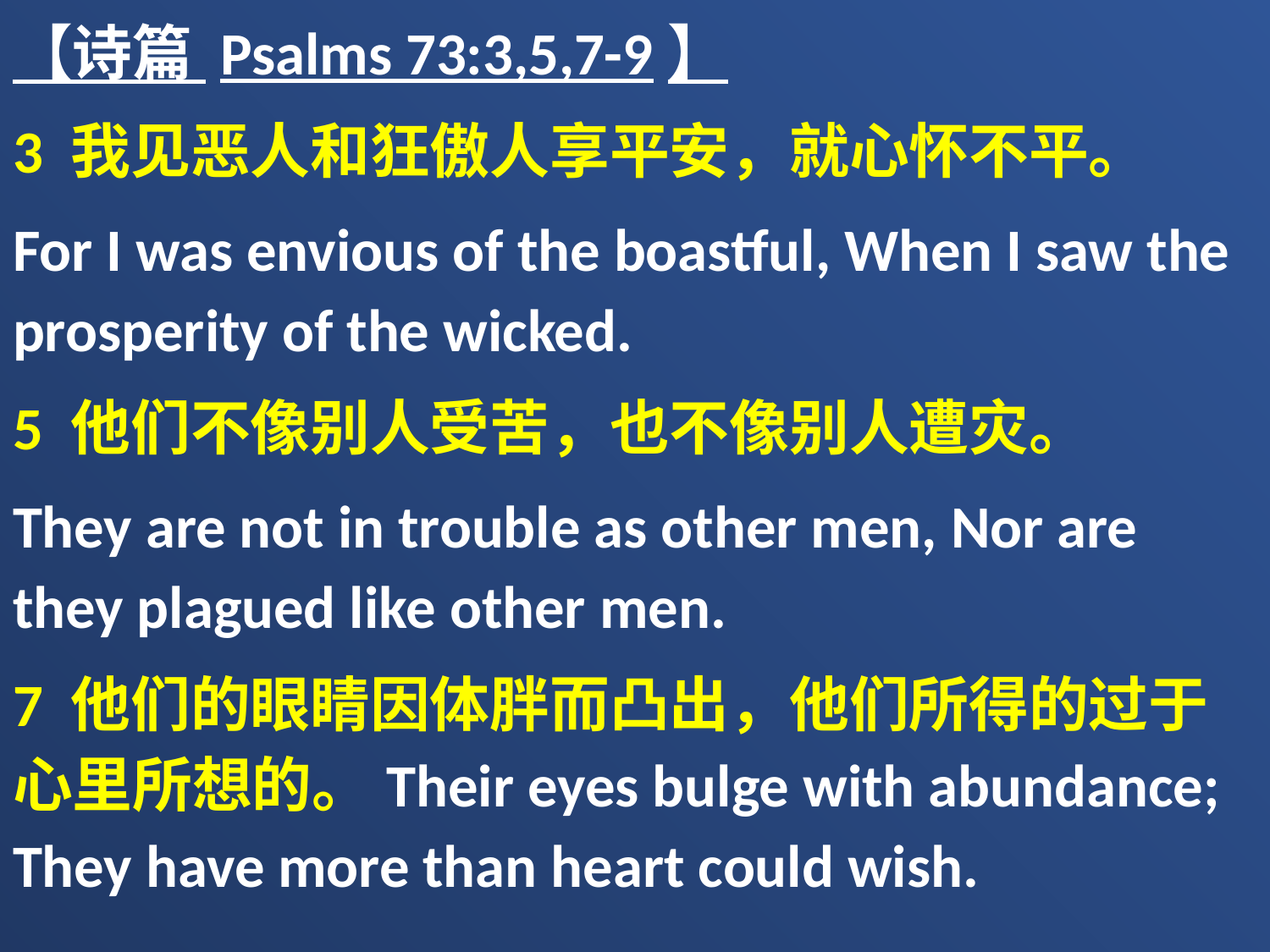

【诗篇 Psalms 73:3,5,7-9】
3 我见恶人和狂傲人享平安，就心怀不平。
For I was envious of the boastful, When I saw the prosperity of the wicked.
5 他们不像别人受苦，也不像别人遭灾。
They are not in trouble as other men, Nor are they plagued like other men.
7 他们的眼睛因体胖而凸出，他们所得的过于心里所想的。Their eyes bulge with abundance; They have more than heart could wish.